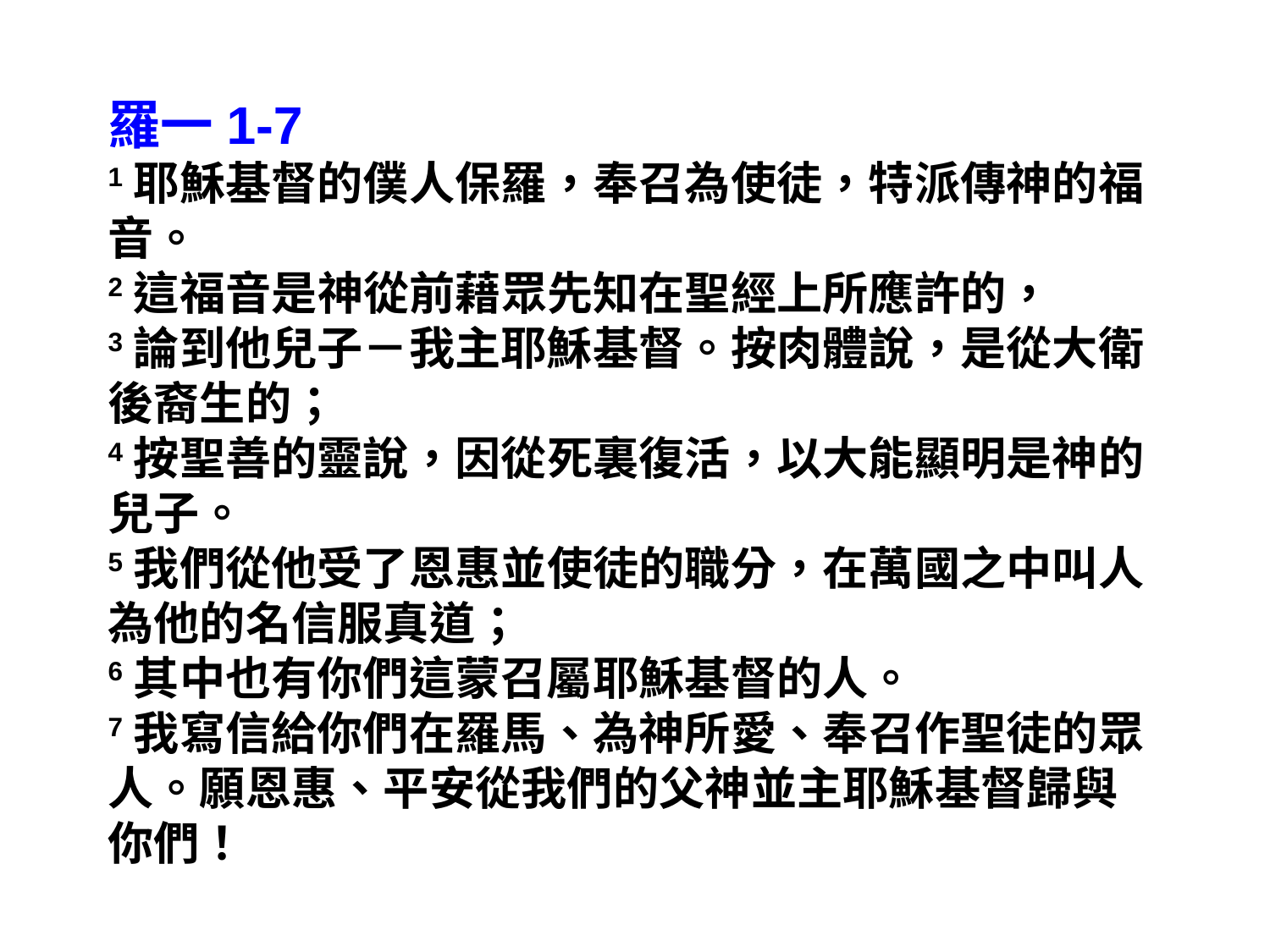

羅一1-7
1耶穌基督的僕人保羅，奉召為使徒，特派傳神的福音。
2這福音是神從前藉眾先知在聖經上所應許的，
3論到他兒子－我主耶穌基督。按肉體說，是從大衛後裔生的；
4按聖善的靈說，因從死裏復活，以大能顯明是神的兒子。
5我們從他受了恩惠並使徒的職分，在萬國之中叫人為他的名信服真道；
6其中也有你們這蒙召屬耶穌基督的人。
7我寫信給你們在羅馬、為神所愛、奉召作聖徒的眾人。願恩惠、平安從我們的父神並主耶穌基督歸與你們！